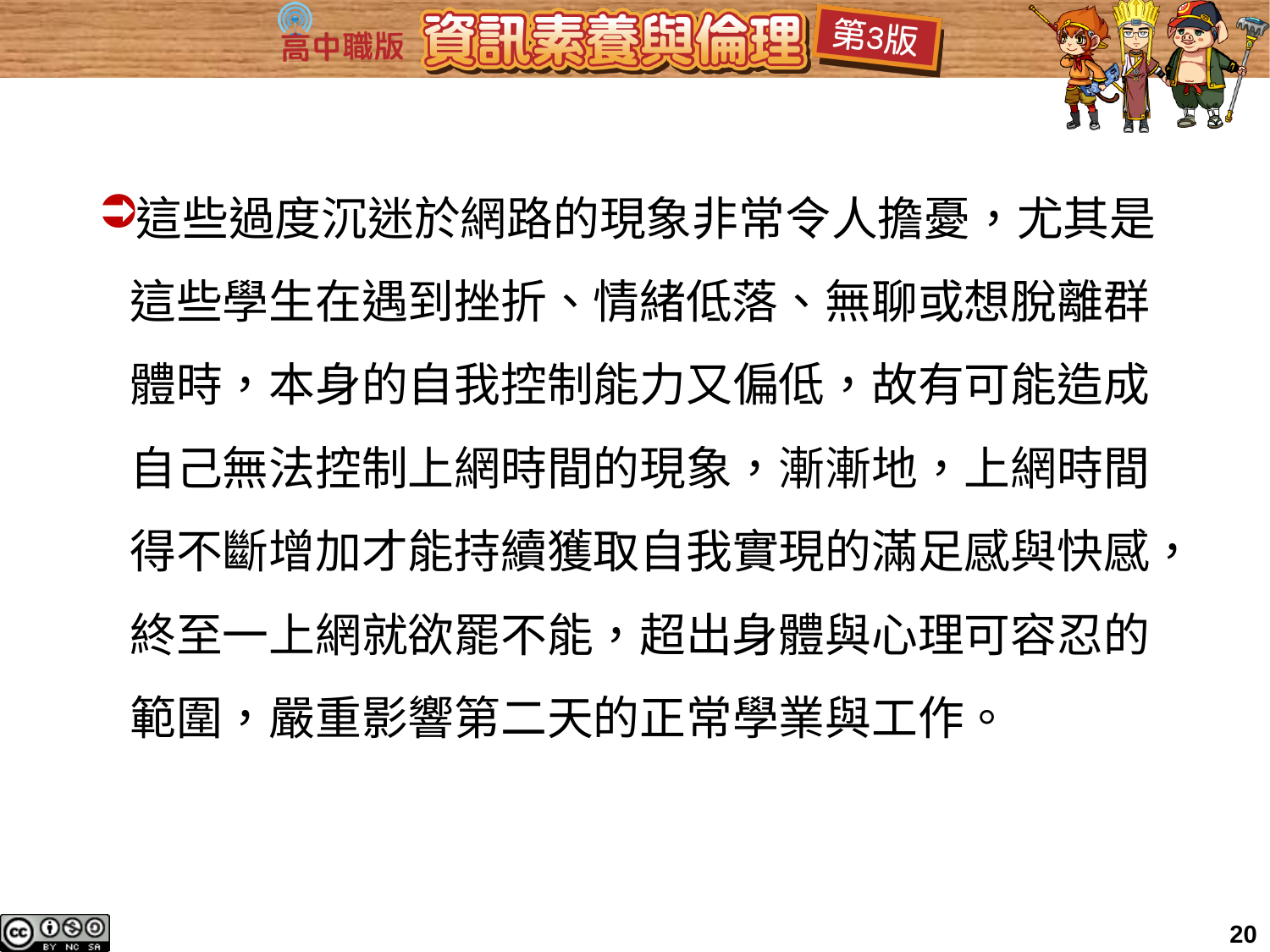

這些過度沉迷於網路的現象非常令人擔憂，尤其是這些學生在遇到挫折、情緒低落、無聊或想脫離群體時，本身的自我控制能力又偏低，故有可能造成自己無法控制上網時間的現象，漸漸地，上網時間得不斷增加才能持續獲取自我實現的滿足感與快感，終至一上網就欲罷不能，超出身體與心理可容忍的範圍，嚴重影響第二天的正常學業與工作。
20